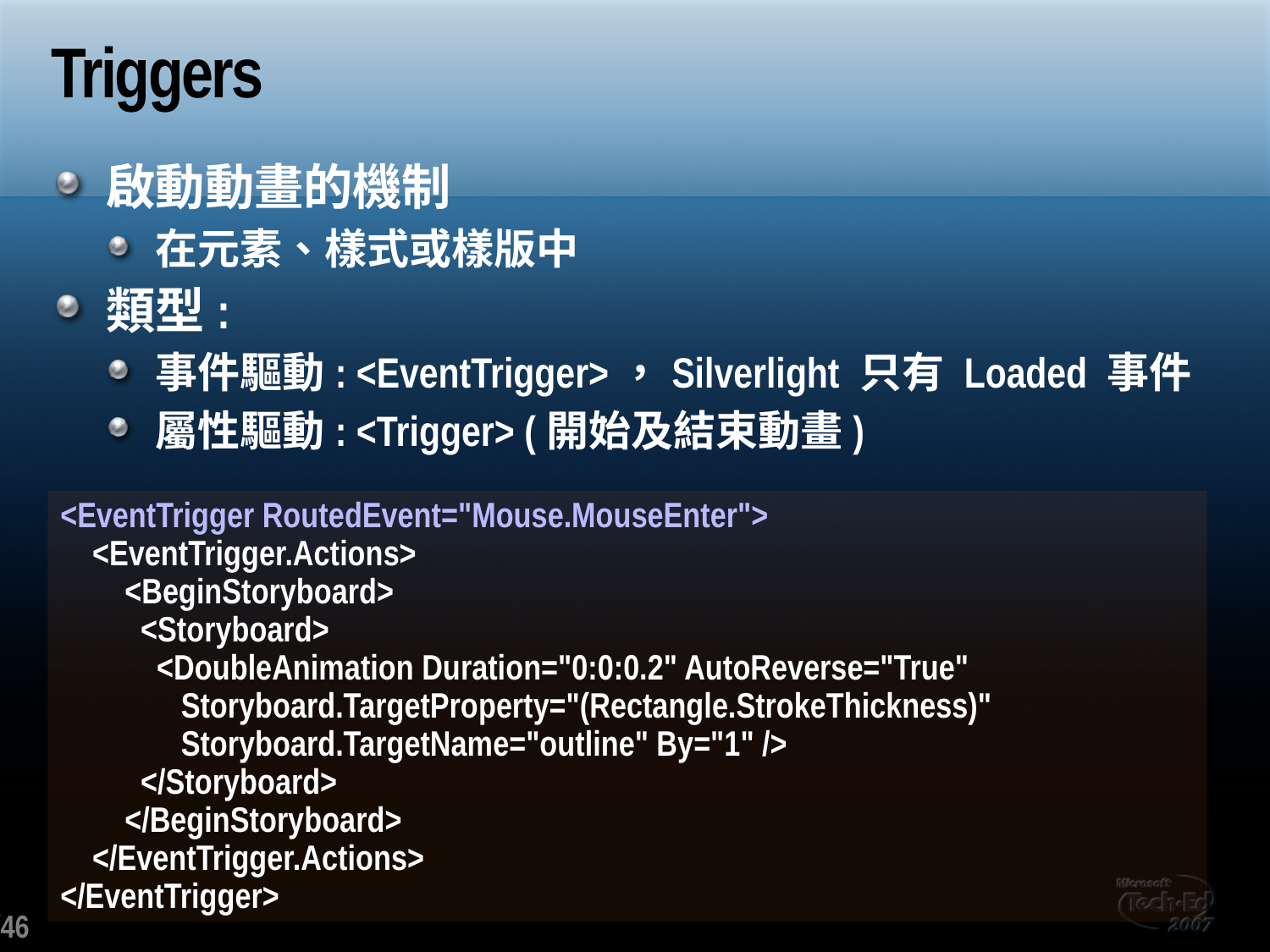

# Triggers
啟動動畫的機制
在元素、樣式或樣版中
類型:
事件驅動: <EventTrigger>，Silverlight 只有 Loaded 事件
屬性驅動: <Trigger> (開始及結束動畫)
<EventTrigger RoutedEvent="Mouse.MouseEnter">
    <EventTrigger.Actions>
        <BeginStoryboard>
          <Storyboard>
            <DoubleAnimation Duration="0:0:0.2" AutoReverse="True"
               Storyboard.TargetProperty="(Rectangle.StrokeThickness)"
               Storyboard.TargetName="outline" By="1" />
          </Storyboard>
        </BeginStoryboard>
    </EventTrigger.Actions>
</EventTrigger>